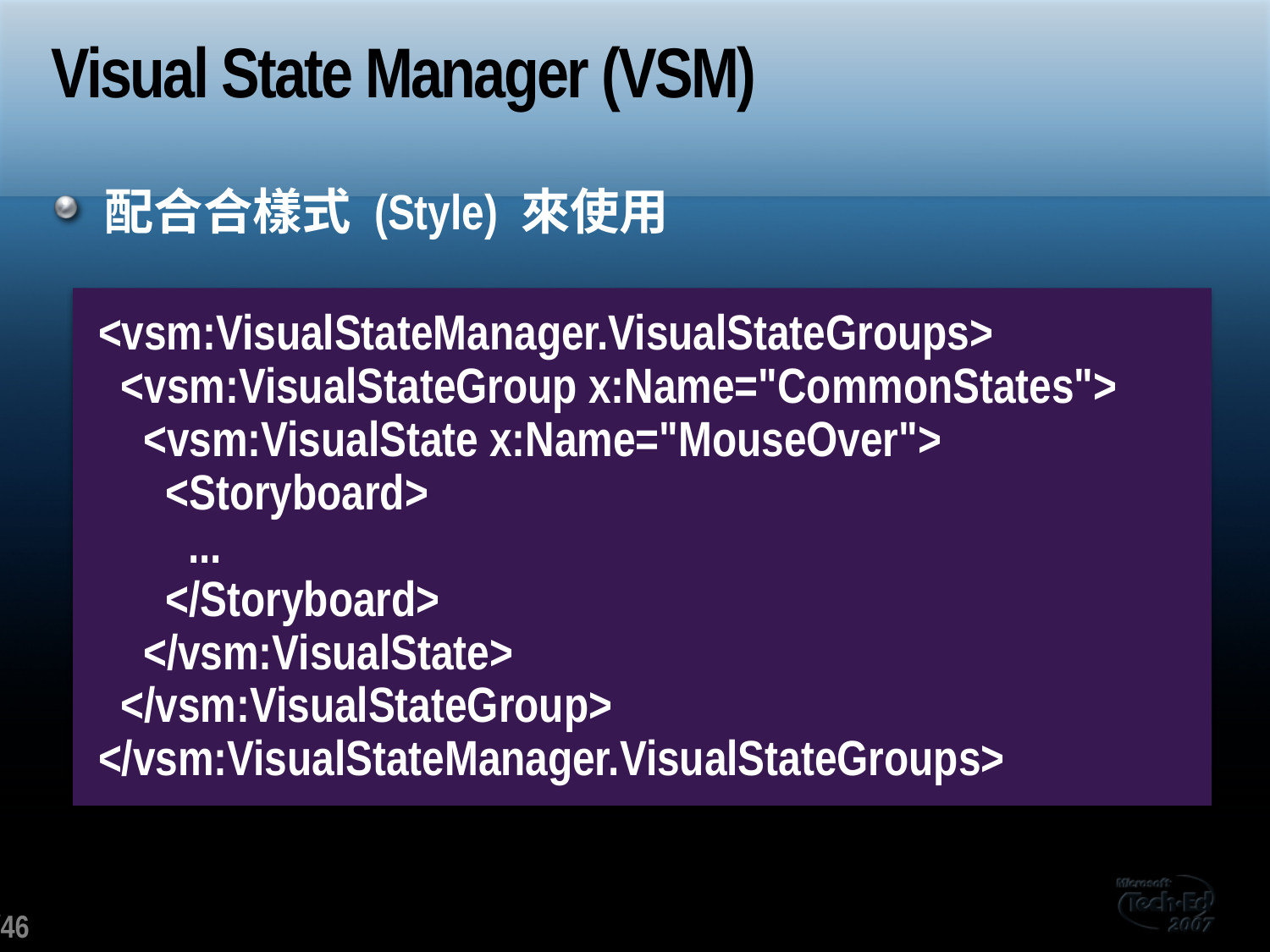

# Visual State Manager (VSM)
配合合樣式 (Style) 來使用
<vsm:VisualStateManager.VisualStateGroups>
  <vsm:VisualStateGroup x:Name="CommonStates">
    <vsm:VisualState x:Name="MouseOver">
      <Storyboard>
        ...
      </Storyboard>
    </vsm:VisualState>
  </vsm:VisualStateGroup>
</vsm:VisualStateManager.VisualStateGroups>